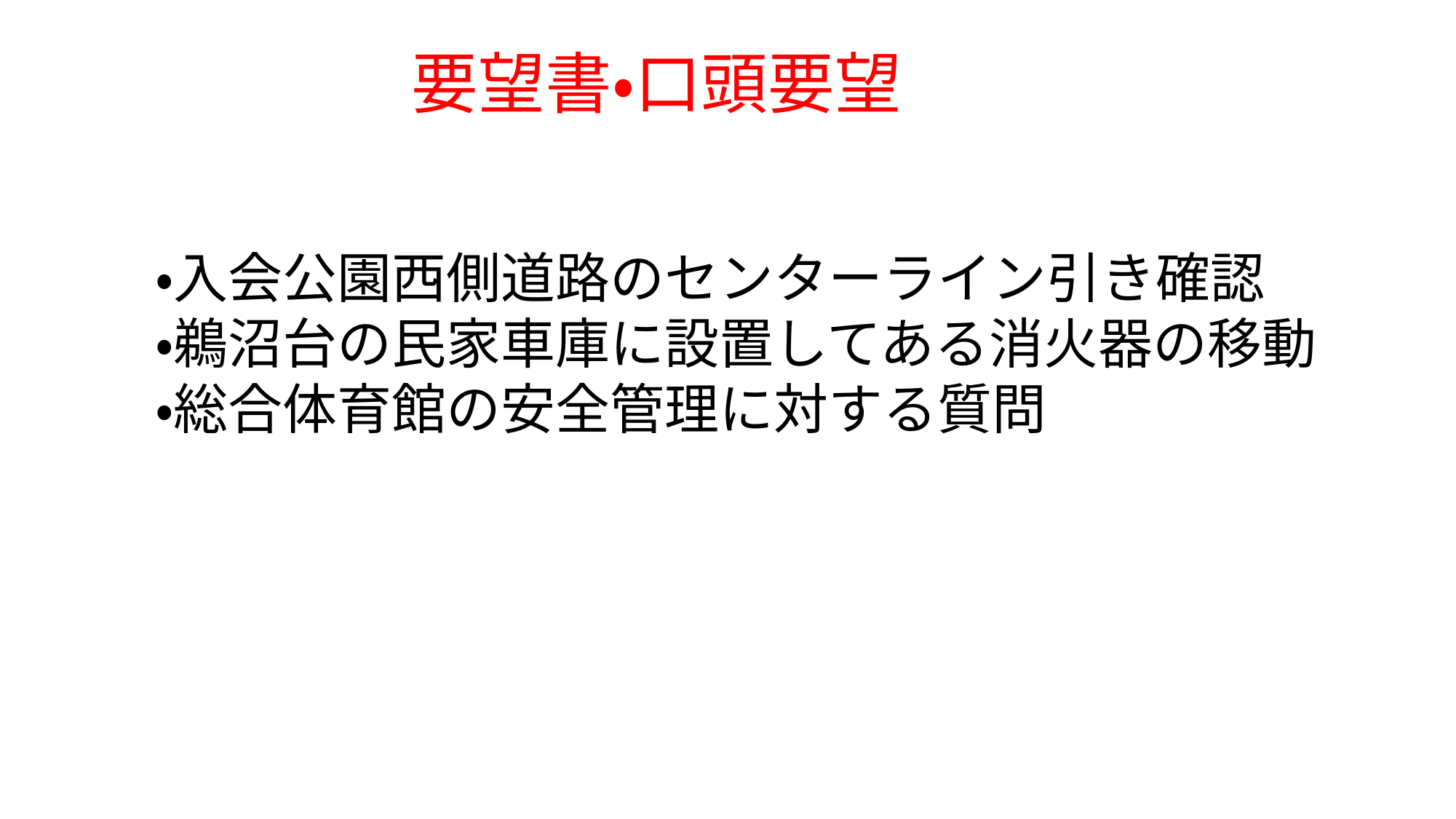

要望書・口頭要望
・入会公園西側道路のセンターライン引き確認
・鵜沼台の民家車庫に設置してある消火器の移動
・総合体育館の安全管理に対する質問